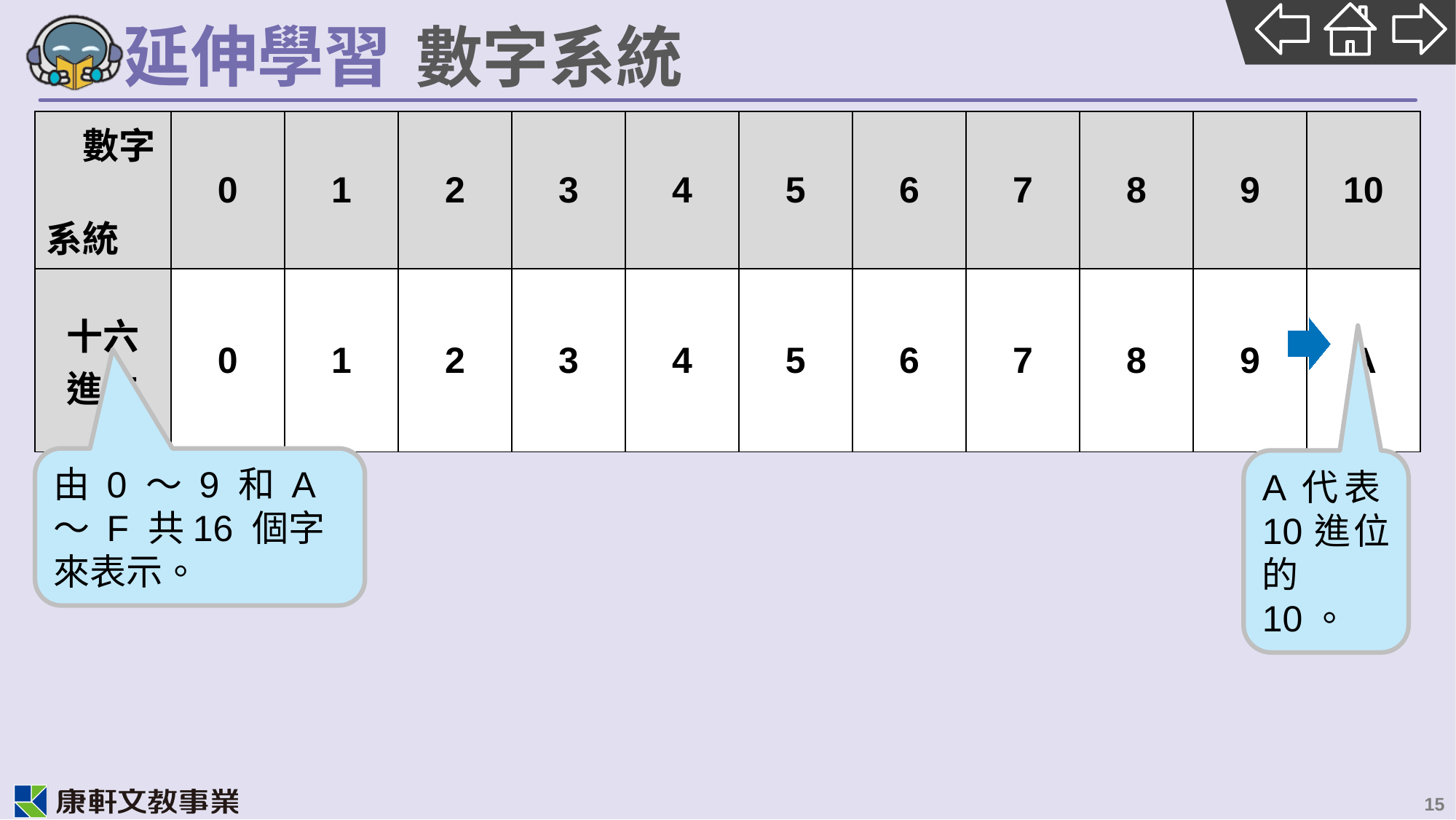

# 數字系統
| 數字 系統 | 0 | 1 | 2 | 3 | 4 | 5 | 6 | 7 | 8 | 9 | 10 |
| --- | --- | --- | --- | --- | --- | --- | --- | --- | --- | --- | --- |
| 十六 進位 | 0 | 1 | 2 | 3 | 4 | 5 | 6 | 7 | 8 | 9 | A |

由 0 ～ 9 和 A～ F 共16 個字來表示。
A代表10進位的10。
15